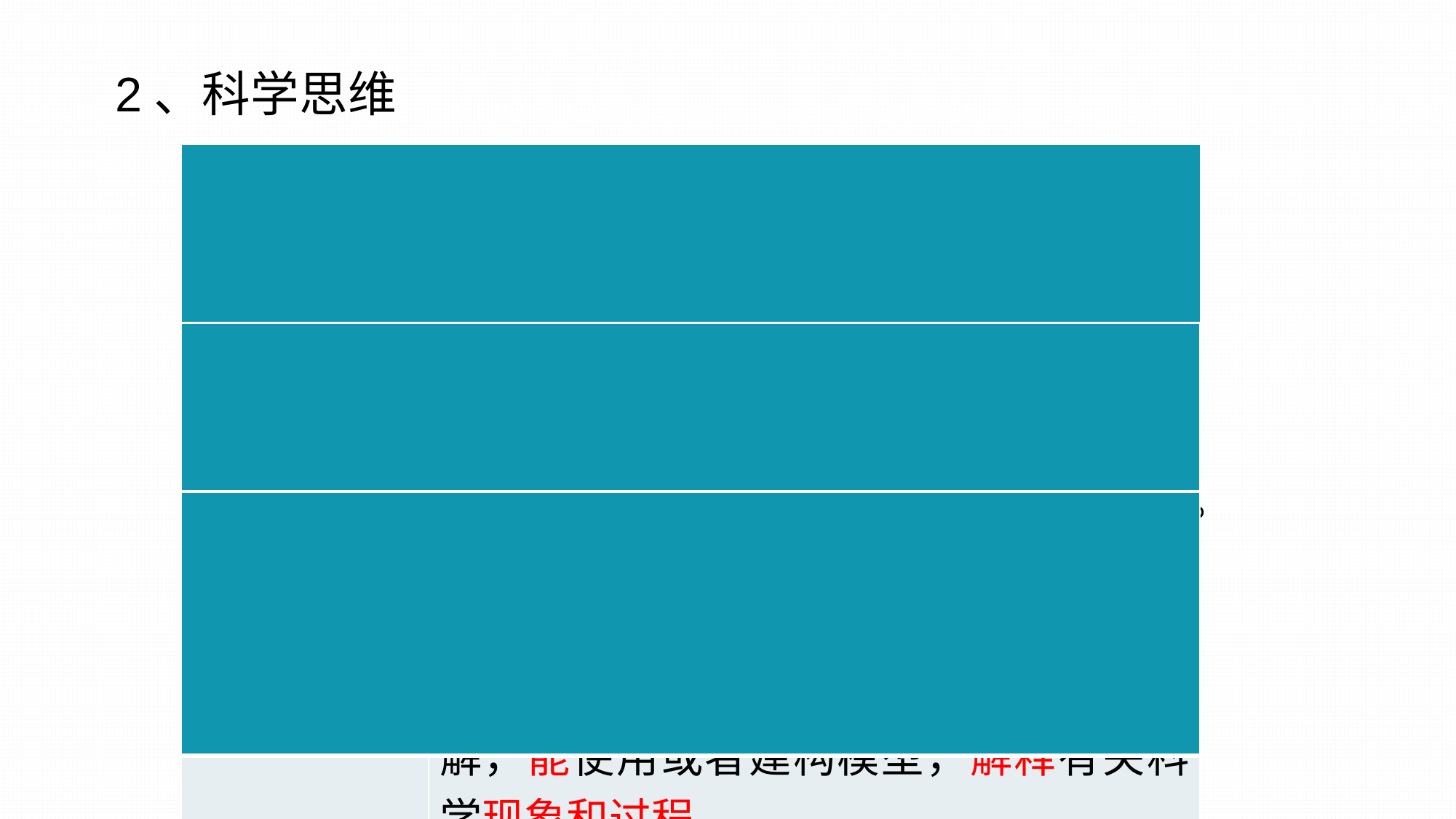

2、科学思维
| 1-2年级 | 能在教师引导下，观察具体事务的构成要素，通过口述、作图等方式描述事物的外在特征。 |
| --- | --- |
| 3-4年级 | 能在教师的引导下，观察并描述具体事物的构成要素，分析并表达要素直接的关系，找到他们之间重要的共同的特征。 |
| 5-6年级 | 通过分析、比较、抽象、概括等方法，抓住简单事物的本质特征，展示对事物的系统、结构、关系、过程及循环的理解，能使用或者建构模型，解释有关科学现象和过程。 |
|  |
| --- |

|  |
| --- |
|  |
| --- |